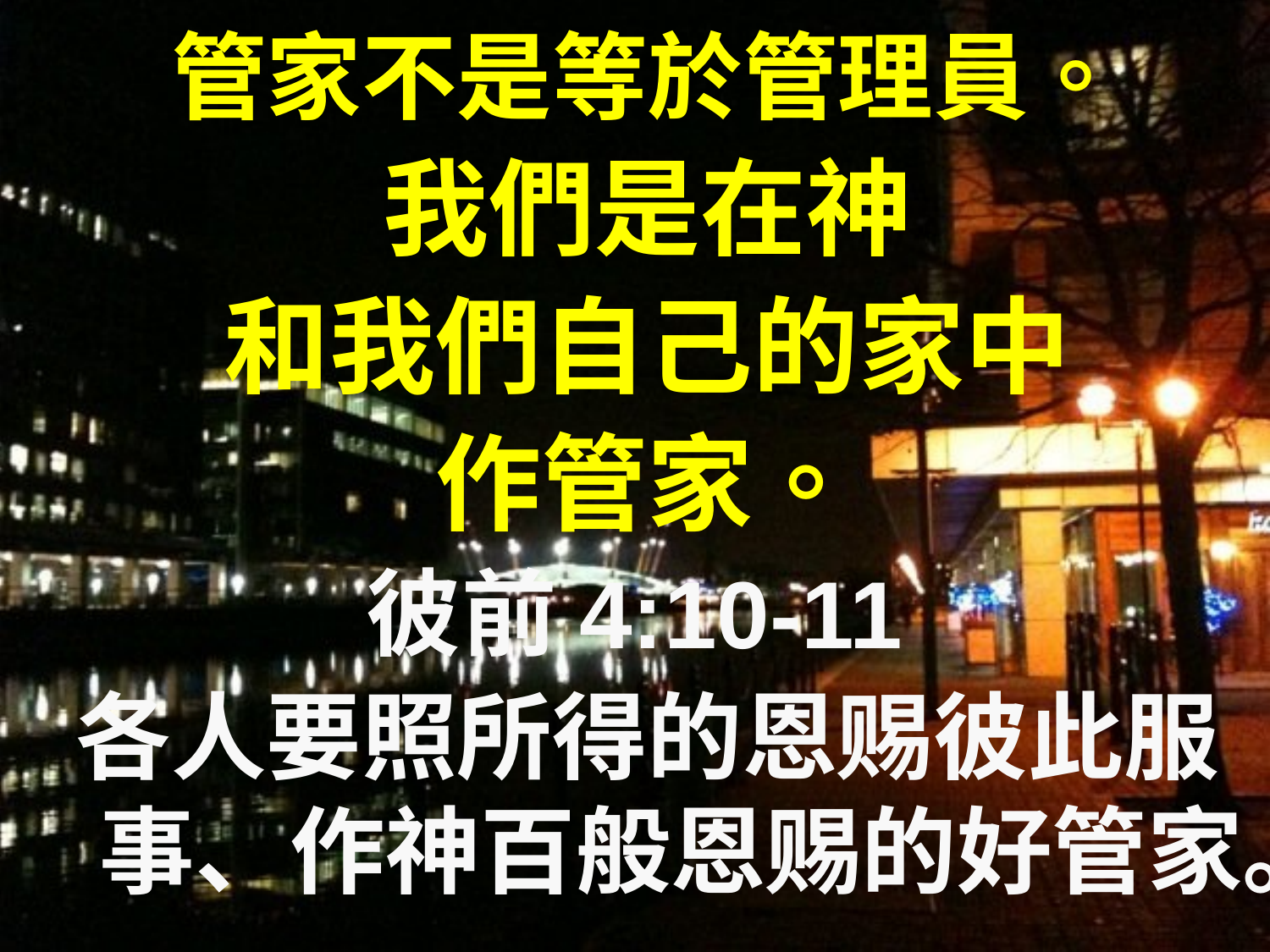

管家不是等於管理員。
我們是在神
和我們自己的家中
作管家。
彼前4:10-11
各人要照所得的恩赐彼此服事、作神百般恩赐的好管家。